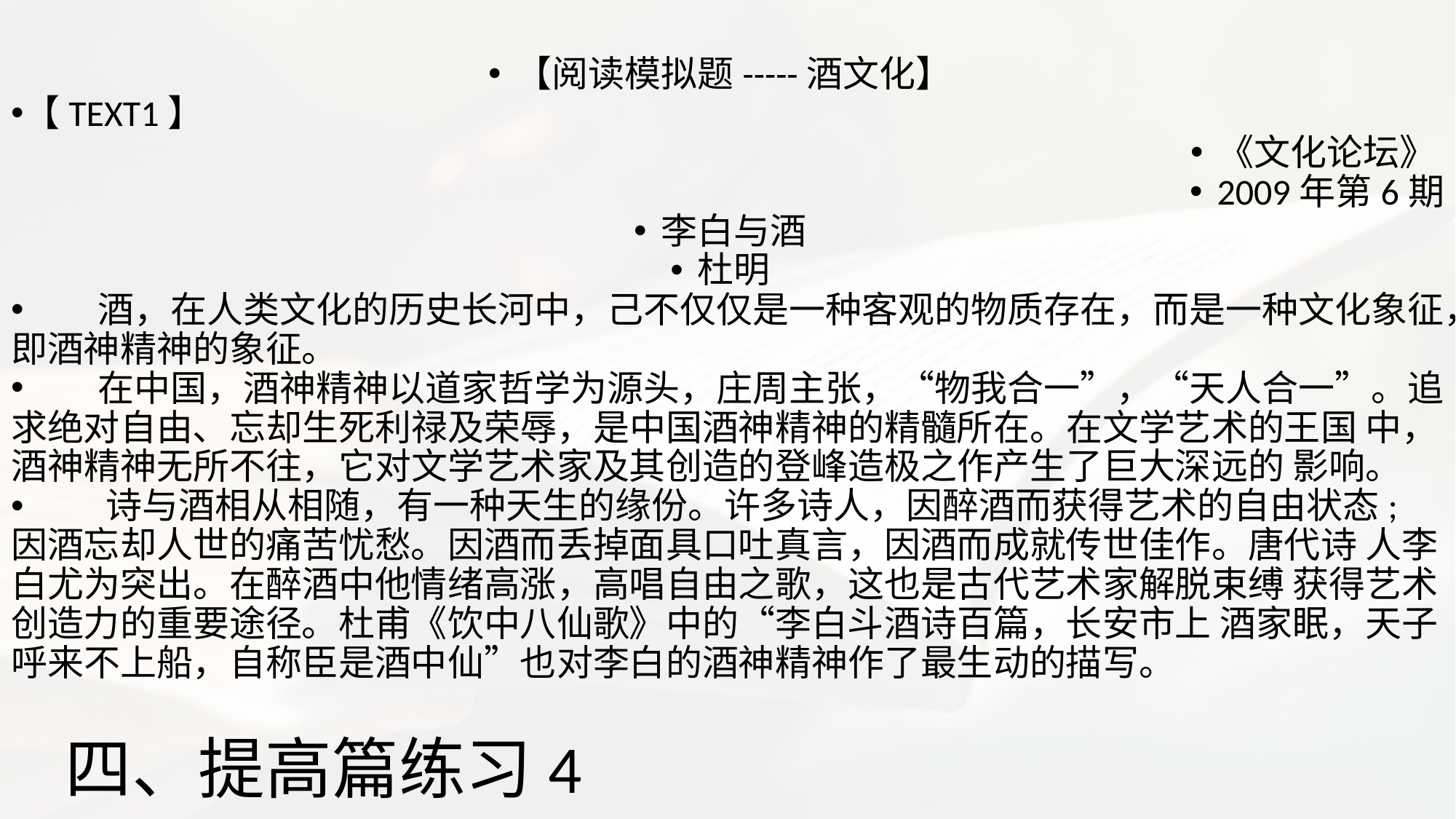

【阅读模拟题-----酒文化】
【TEXT1】
《文化论坛》
2009年第6期
李白与酒
杜明
        酒，在人类文化的历史长河中，己不仅仅是一种客观的物质存在，而是一种文化象征，即酒神精神的象征。
        在中国，酒神精神以道家哲学为源头，庄周主张，“物我合一”，“天人合一”。追求绝对自由、忘却生死利禄及荣辱，是中国酒神精神的精髓所在。在文学艺术的王国 中，酒神精神无所不往，它对文学艺术家及其创造的登峰造极之作产生了巨大深远的 影响。
         诗与酒相从相随，有一种天生的缘份。许多诗人，因醉酒而获得艺术的自由状态; 因酒忘却人世的痛苦忧愁。因酒而丢掉面具口吐真言，因酒而成就传世佳作。唐代诗 人李白尤为突出。在醉酒中他情绪高涨，高唱自由之歌，这也是古代艺术家解脱束缚 获得艺术创造力的重要途径。杜甫《饮中八仙歌》中的“李白斗酒诗百篇，长安市上 酒家眠，天子呼来不上船，自称臣是酒中仙”也对李白的酒神精神作了最生动的描写。
# 四、提高篇练习4